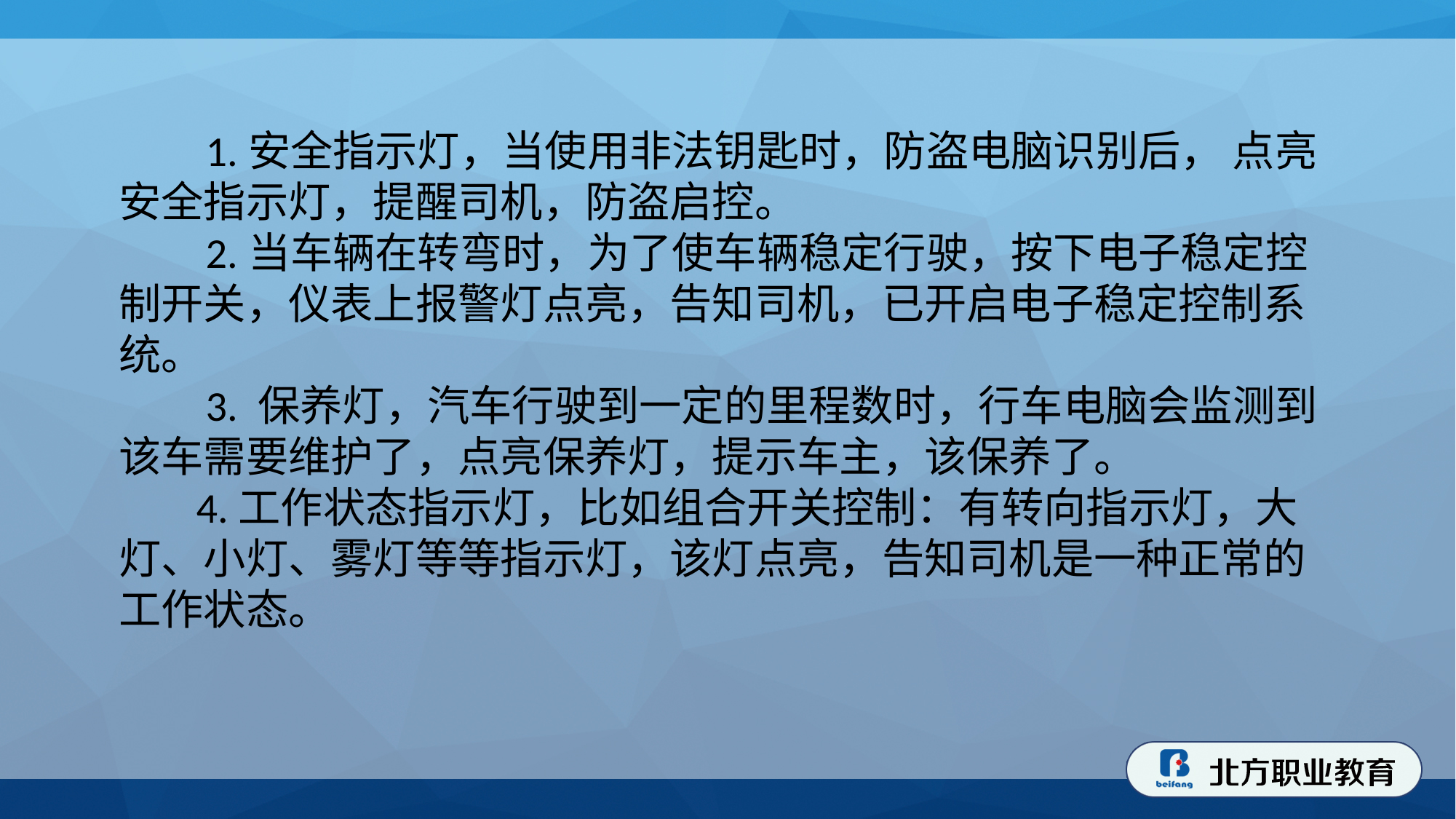

1.安全指示灯，当使用非法钥匙时，防盗电脑识别后， 点亮安全指示灯，提醒司机，防盗启控。
         2.当车辆在转弯时，为了使车辆稳定行驶，按下电子稳定控制开关，仪表上报警灯点亮，告知司机，已开启电子稳定控制系统。
         3. 保养灯，汽车行驶到一定的里程数时，行车电脑会监测到该车需要维护了，点亮保养灯，提示车主，该保养了。
        4.工作状态指示灯，比如组合开关控制：有转向指示灯，大灯、小灯、雾灯等等指示灯，该灯点亮，告知司机是一种正常的工作状态。